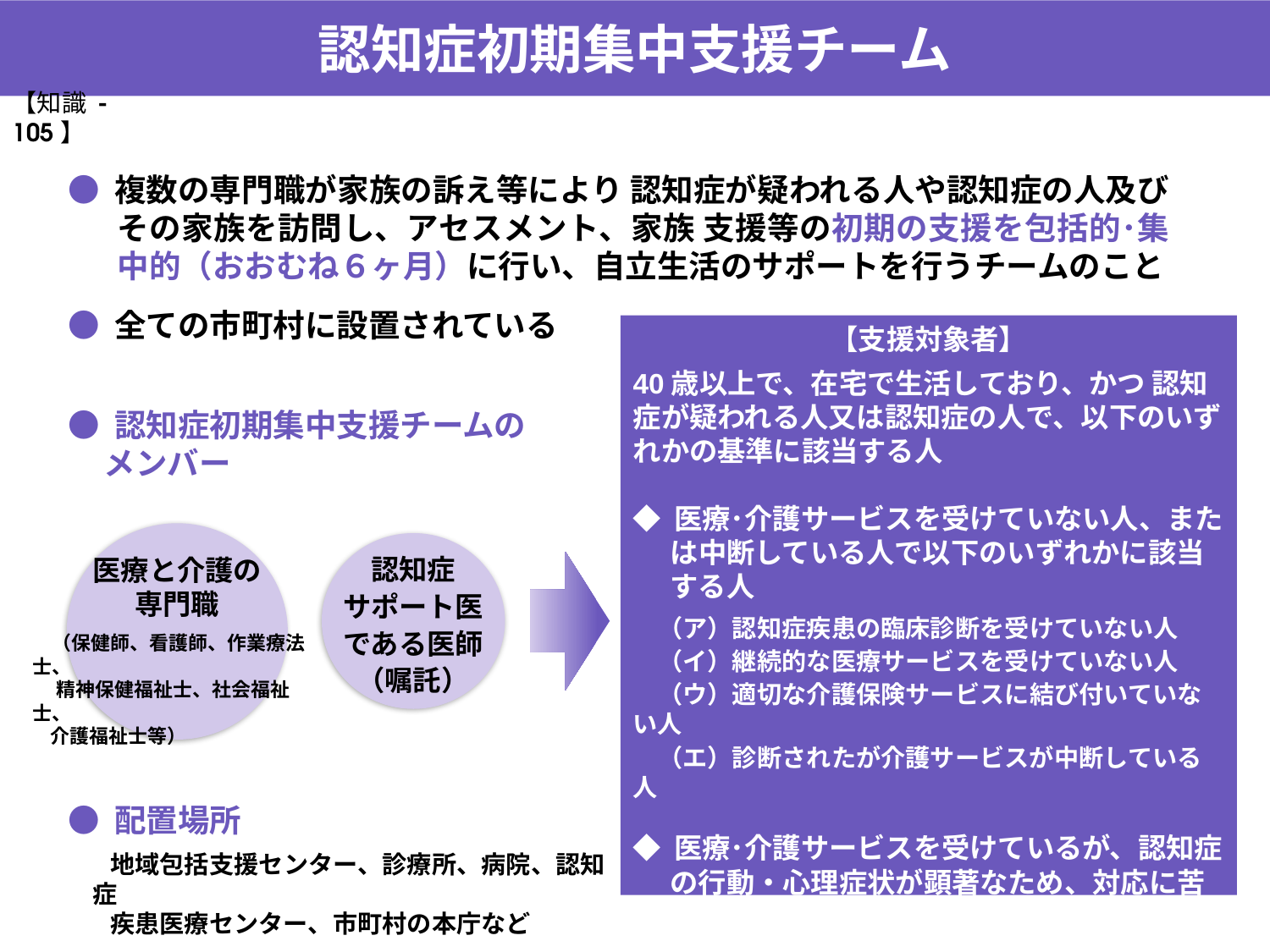

認知症初期集中支援チーム
【知識 -105】
● 複数の専門職が家族の訴え等により 認知症が疑われる人や認知症の人及び その家族を訪問し、アセスメント、家族 支援等の初期の支援を包括的･集中的（おおむね６ヶ月）に行い、自立生活のサポートを行うチームのこと
● 全ての市町村に設置されている
【支援対象者】
40歳以上で、在宅で生活しており、かつ 認知症が疑われる人又は認知症の人で、以下のいずれかの基準に該当する人

◆ 医療･介護サービスを受けていない人、または中断している人で以下のいずれかに該当する人
（ア）認知症疾患の臨床診断を受けていない人
（イ）継続的な医療サービスを受けていない人
（ウ）適切な介護保険サービスに結び付いていない人
（エ）診断されたが介護サービスが中断している人

◆ 医療･介護サービスを受けているが、認知症の行動・心理症状が顕著なため、対応に苦慮している人
● 認知症初期集中支援チームの
    メンバー

認知症
サポート医
である医師
（嘱託）
医療と介護の
専門職
　（保健師、看護師、作業療法士、
　 精神保健福祉士、社会福祉士、
   介護福祉士等）

● 配置場所
  地域包括支援センター、診療所、病院、認知症
  疾患医療センター、市町村の本庁など